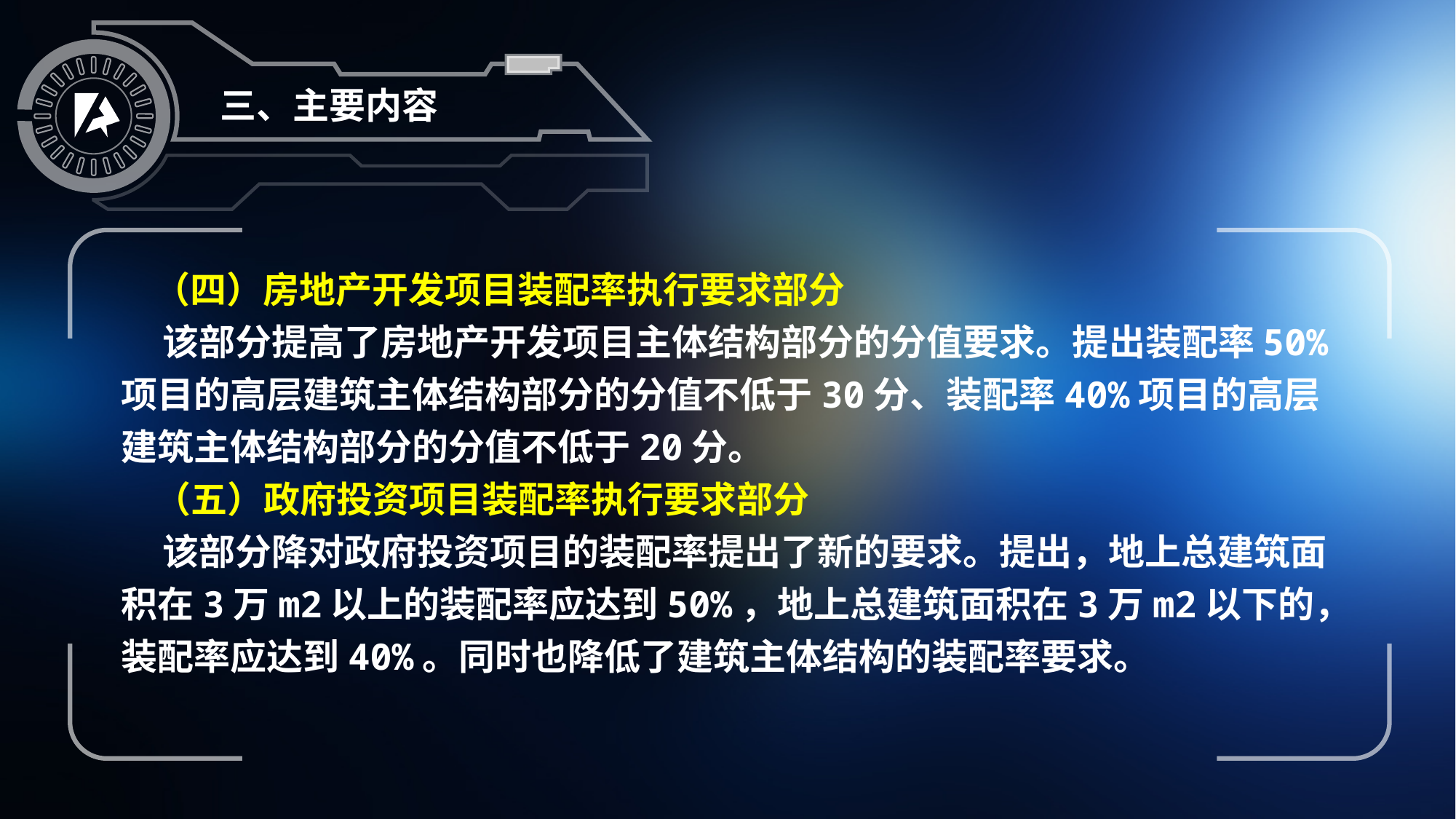

三、主要内容

   （四）房地产开发项目装配率执行要求部分
    该部分提高了房地产开发项目主体结构部分的分值要求。提出装配率50%项目的高层建筑主体结构部分的分值不低于30分、装配率40%项目的高层建筑主体结构部分的分值不低于20分。
   （五）政府投资项目装配率执行要求部分
    该部分降对政府投资项目的装配率提出了新的要求。提出，地上总建筑面积在3万m2以上的装配率应达到50%，地上总建筑面积在3万m2以下的，装配率应达到40%。同时也降低了建筑主体结构的装配率要求。